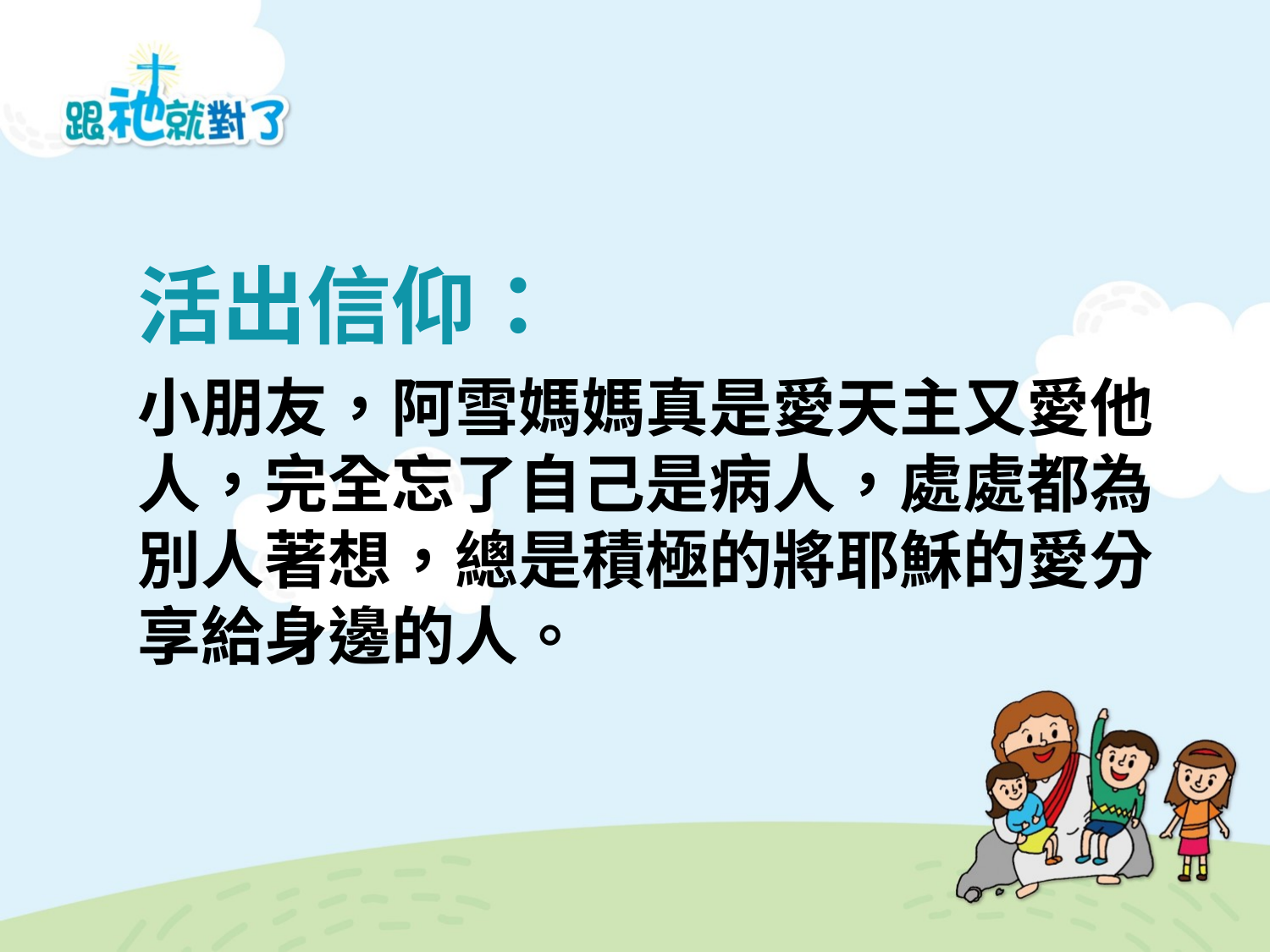

活出信仰：
小朋友，阿雪媽媽真是愛天主又愛他人，完全忘了自己是病人，處處都為別人著想，總是積極的將耶穌的愛分享給身邊的人。